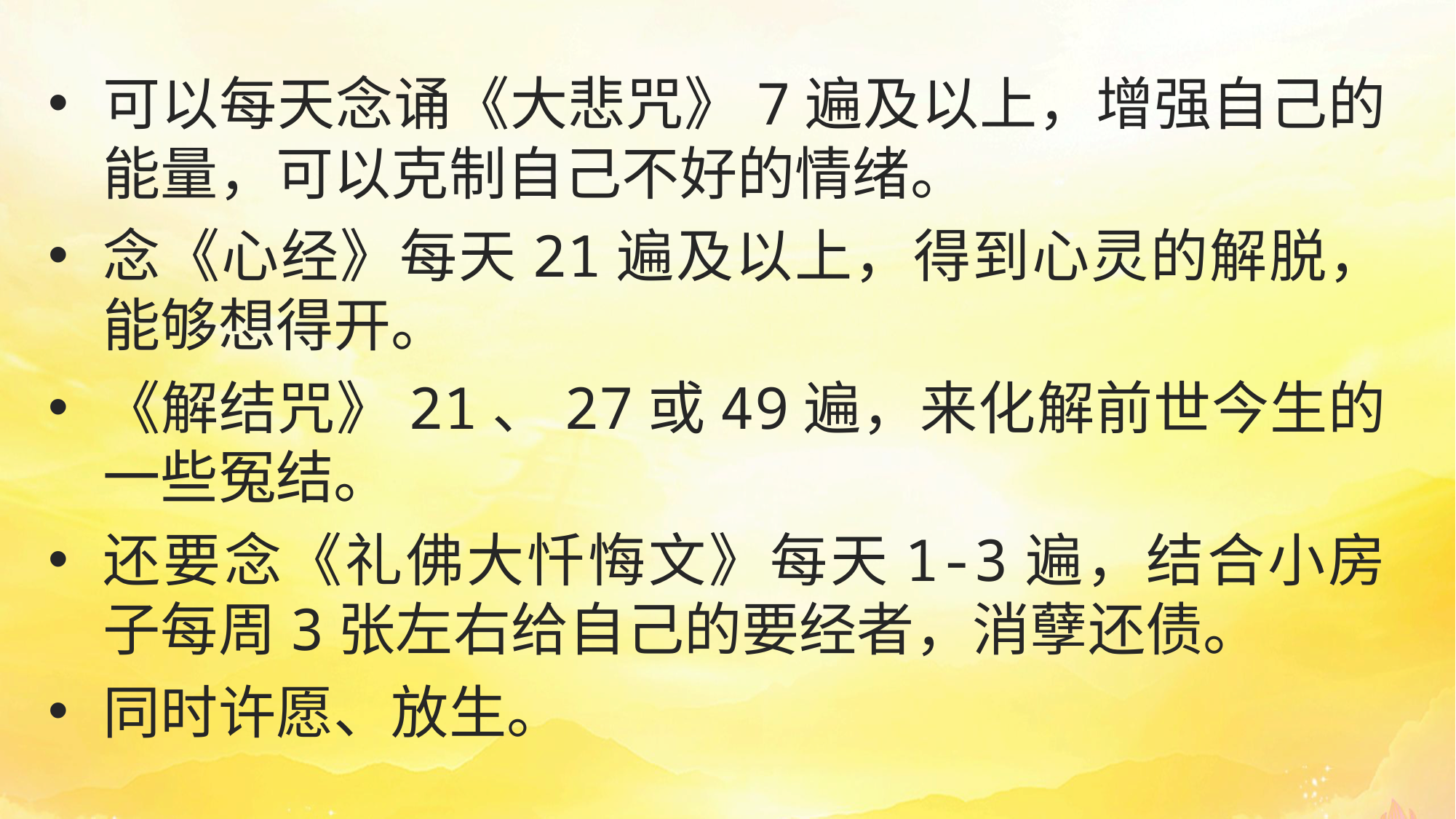

可以每天念诵《大悲咒》7遍及以上，增强自己的能量，可以克制自己不好的情绪。
念《心经》每天21遍及以上，得到心灵的解脱，能够想得开。
《解结咒》21、27或49遍，来化解前世今生的一些冤结。
还要念《礼佛大忏悔文》每天1-3遍，结合小房子每周3张左右给自己的要经者，消孽还债。
同时许愿、放生。